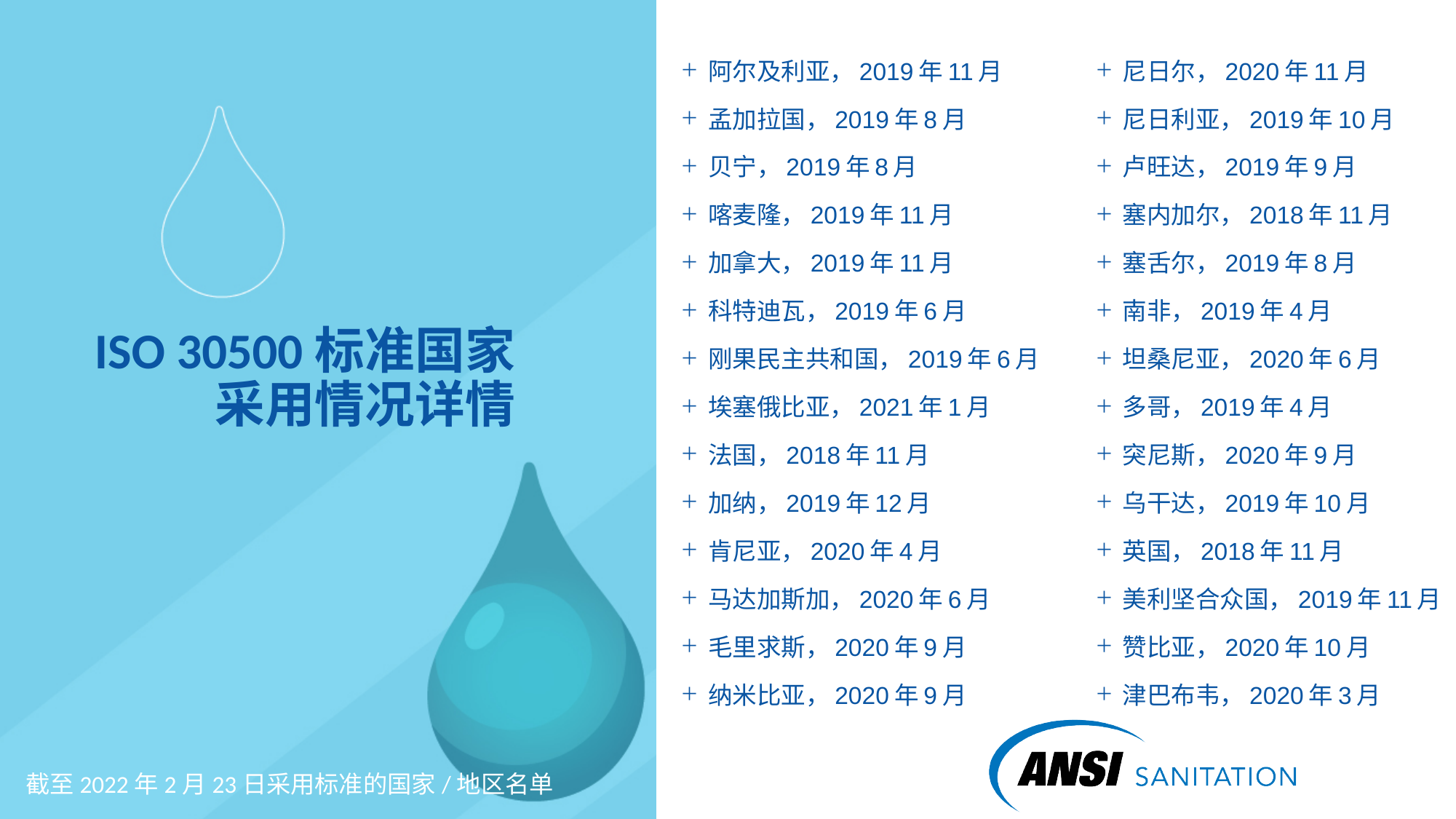

阿尔及利亚，2019年11月
孟加拉国，2019年8月
贝宁，2019年8月
喀麦隆，2019年11月
加拿大，2019年11月
科特迪瓦，2019年6月
刚果民主共和国，2019年6月
埃塞俄比亚，2021年1月
法国，2018年11月
加纳，2019年12月
肯尼亚，2020年4月
马达加斯加，2020年6月
毛里求斯，2020年9月
纳米比亚，2020年9月
尼日尔，2020年11月
尼日利亚，2019年10月
卢旺达，2019年9月
塞内加尔，2018年11月
塞舌尔，2019年8月
南非，2019年4月
坦桑尼亚，2020年6月
多哥，2019年4月
突尼斯，2020年9月
乌干达，2019年10月
英国，2018年11月
美利坚合众国，2019年11月
赞比亚，2020年10月
津巴布韦，2020年3月
# ISO 30500标准国家采用情况详情
截至2022年2月23日采用标准的国家/地区名单